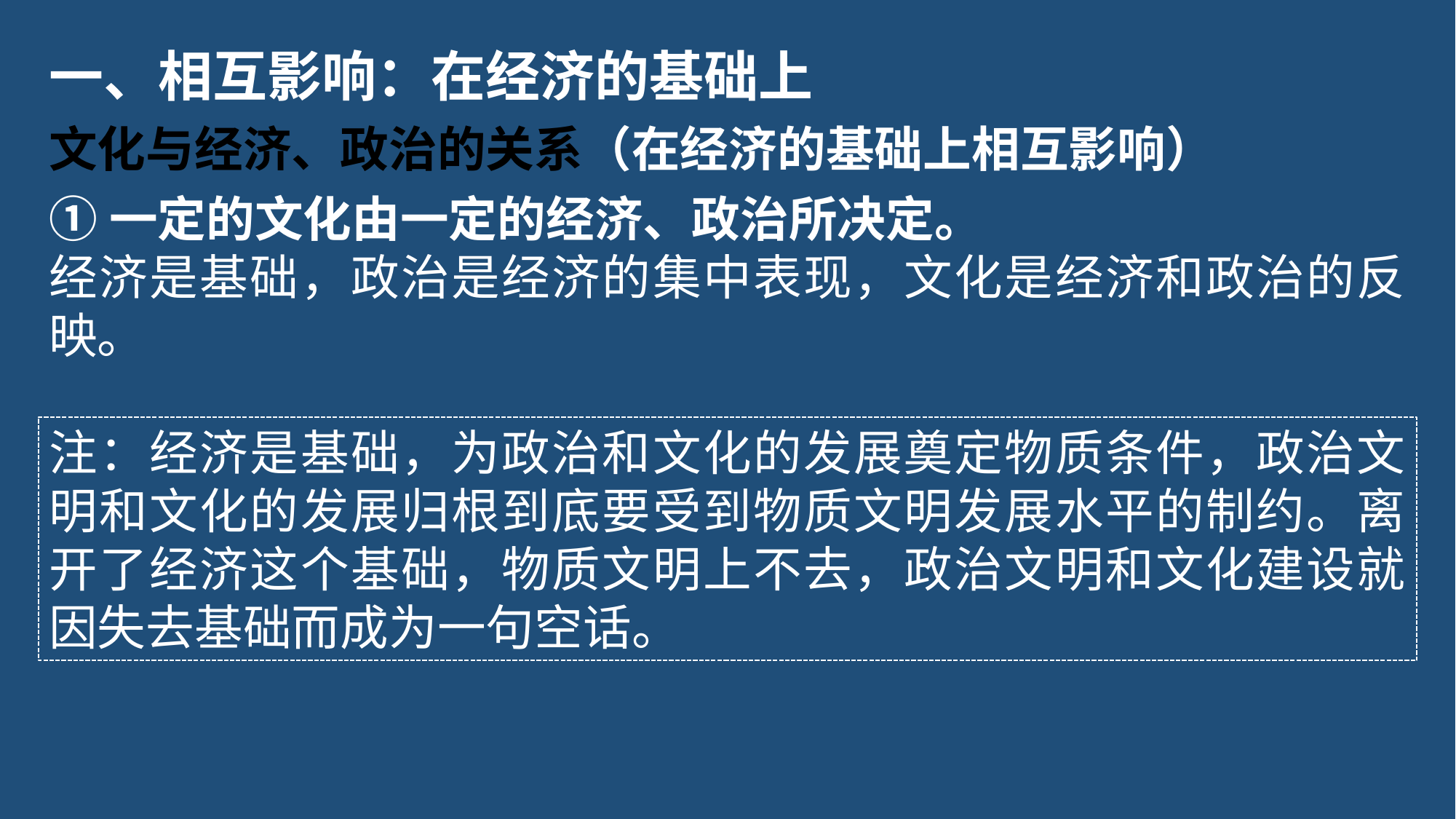

一、相互影响：在经济的基础上
文化与经济、政治的关系（在经济的基础上相互影响）
①一定的文化由一定的经济、政治所决定。
经济是基础，政治是经济的集中表现，文化是经济和政治的反映。
注：经济是基础，为政治和文化的发展奠定物质条件，政治文明和文化的发展归根到底要受到物质文明发展水平的制约。离开了经济这个基础，物质文明上不去，政治文明和文化建设就因失去基础而成为一句空话。